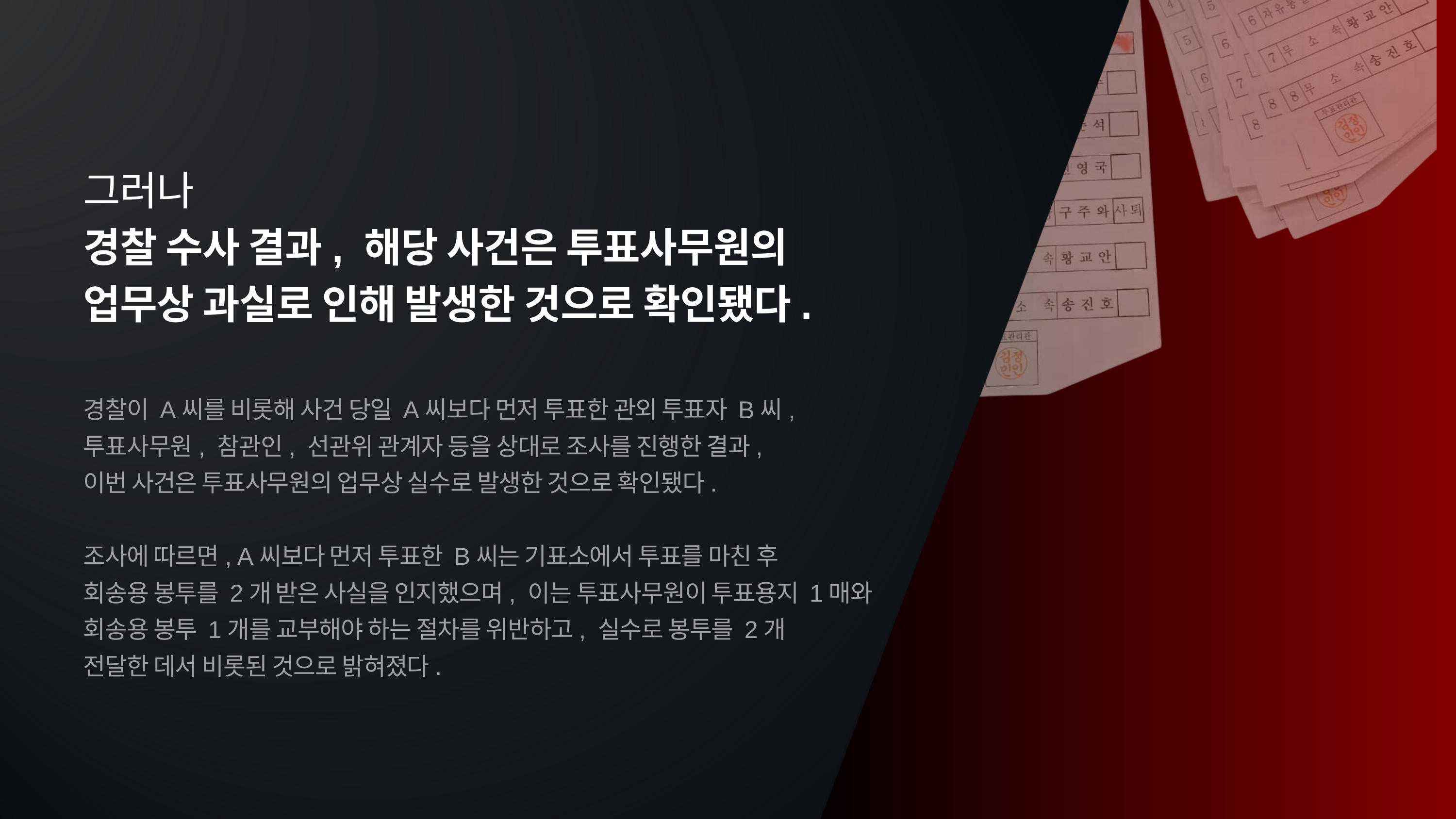

그러나
경찰 수사 결과, 해당 사건은 투표사무원의
업무상 과실로 인해 발생한 것으로 확인됐다.

경찰이 A씨를 비롯해 사건 당일 A씨보다 먼저 투표한 관외 투표자 B씨,
투표사무원, 참관인, 선관위 관계자 등을 상대로 조사를 진행한 결과,
이번 사건은 투표사무원의 업무상 실수로 발생한 것으로 확인됐다.

조사에 따르면, A씨보다 먼저 투표한 B씨는 기표소에서 투표를 마친 후
회송용 봉투를 2개 받은 사실을 인지했으며, 이는 투표사무원이 투표용지 1매와
회송용 봉투 1개를 교부해야 하는 절차를 위반하고, 실수로 봉투를 2개
전달한 데서 비롯된 것으로 밝혀졌다.